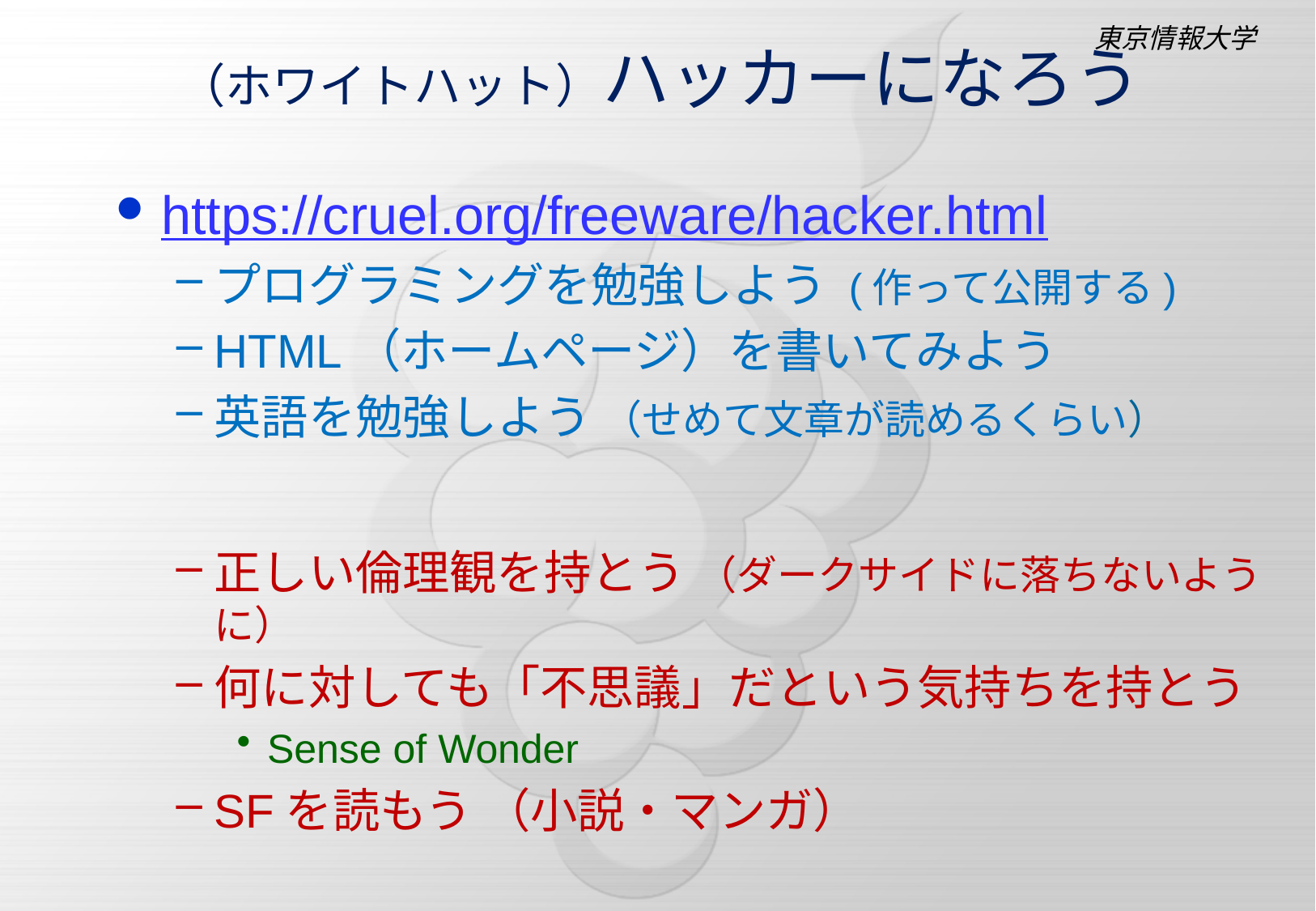

# （ホワイトハット）ハッカーになろう
https://cruel.org/freeware/hacker.html
プログラミングを勉強しよう (作って公開する)
HTML（ホームページ）を書いてみよう
英語を勉強しよう （せめて文章が読めるくらい）

正しい倫理観を持とう （ダークサイドに落ちないように）
何に対しても「不思議」だという気持ちを持とう
Sense of Wonder
SFを読もう （小説・マンガ）